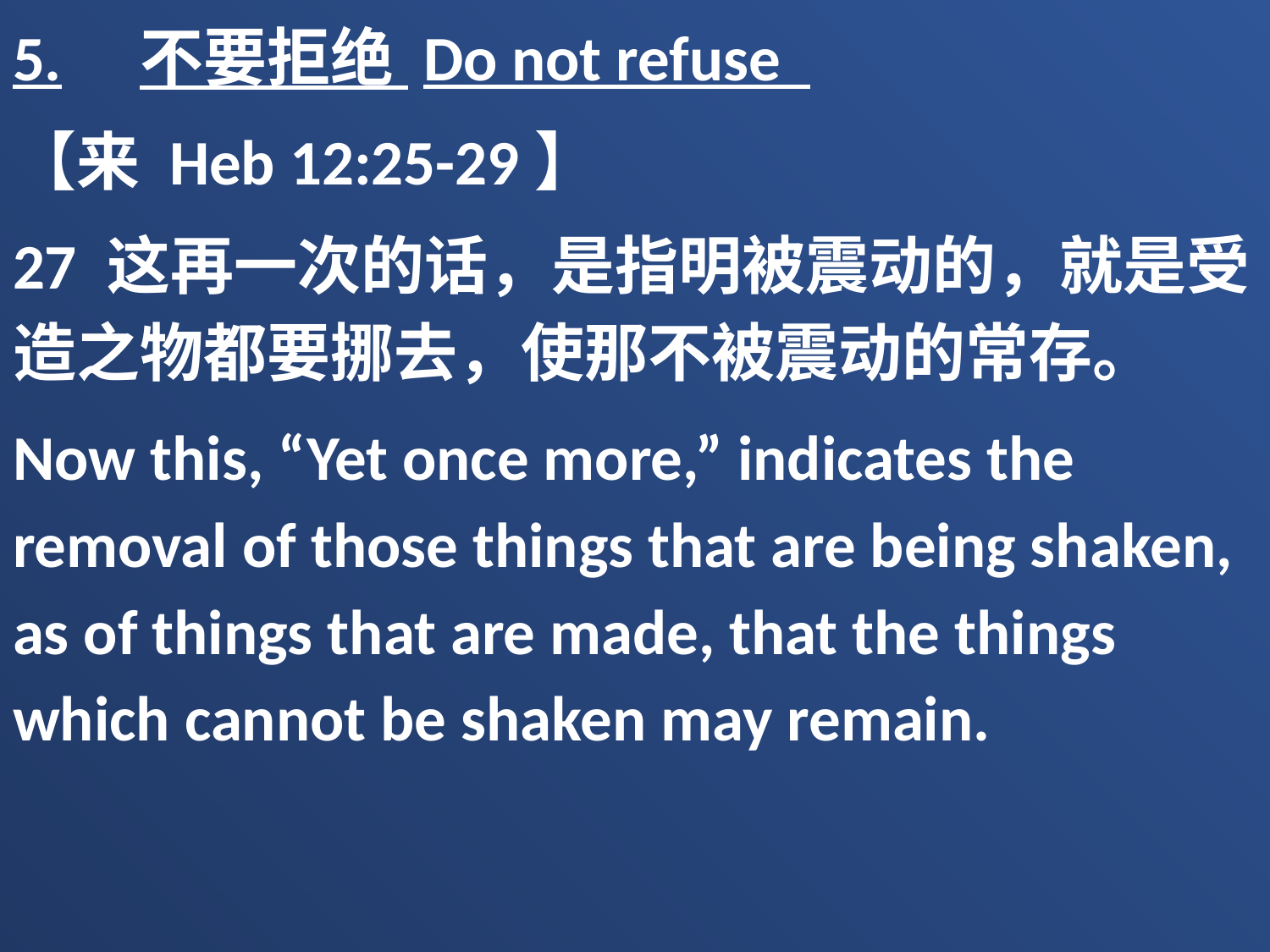

5.	不要拒绝 Do not refuse
【来 Heb 12:25-29】
27 这再一次的话，是指明被震动的，就是受造之物都要挪去，使那不被震动的常存。
Now this, “Yet once more,” indicates the removal of those things that are being shaken, as of things that are made, that the things which cannot be shaken may remain.